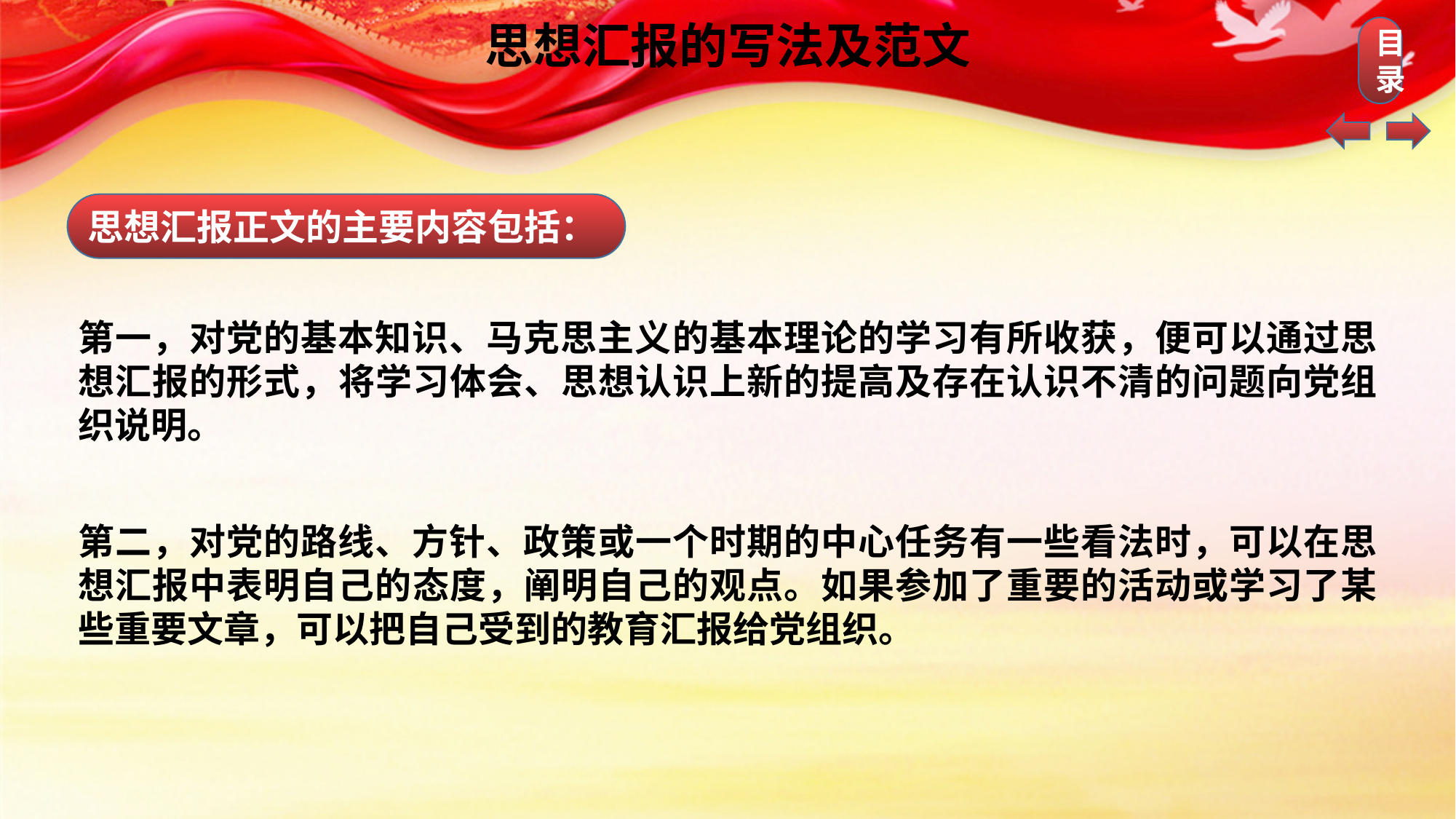

思想汇报的写法及范文
思想汇报正文的主要内容包括：
第一，对党的基本知识、马克思主义的基本理论的学习有所收获，便可以通过思想汇报的形式，将学习体会、思想认识上新的提高及存在认识不清的问题向党组织说明。
第二，对党的路线、方针、政策或一个时期的中心任务有一些看法时，可以在思想汇报中表明自己的态度，阐明自己的观点。如果参加了重要的活动或学习了某些重要文章，可以把自己受到的教育汇报给党组织。